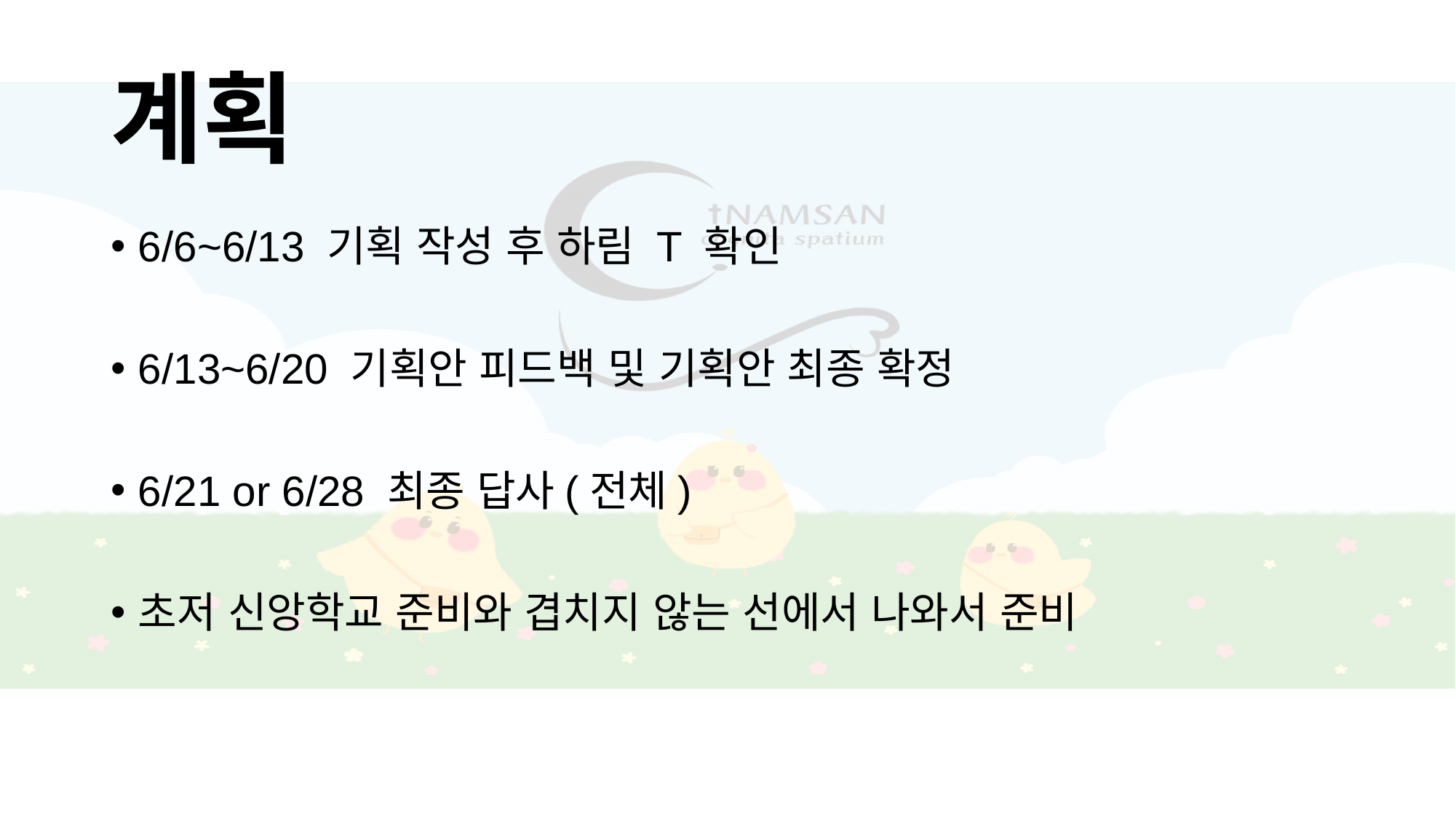

# 계획
6/6~6/13 기획 작성 후 하림 T 확인

6/13~6/20 기획안 피드백 및 기획안 최종 확정

6/21 or 6/28 최종 답사(전체)

초저 신앙학교 준비와 겹치지 않는 선에서 나와서 준비